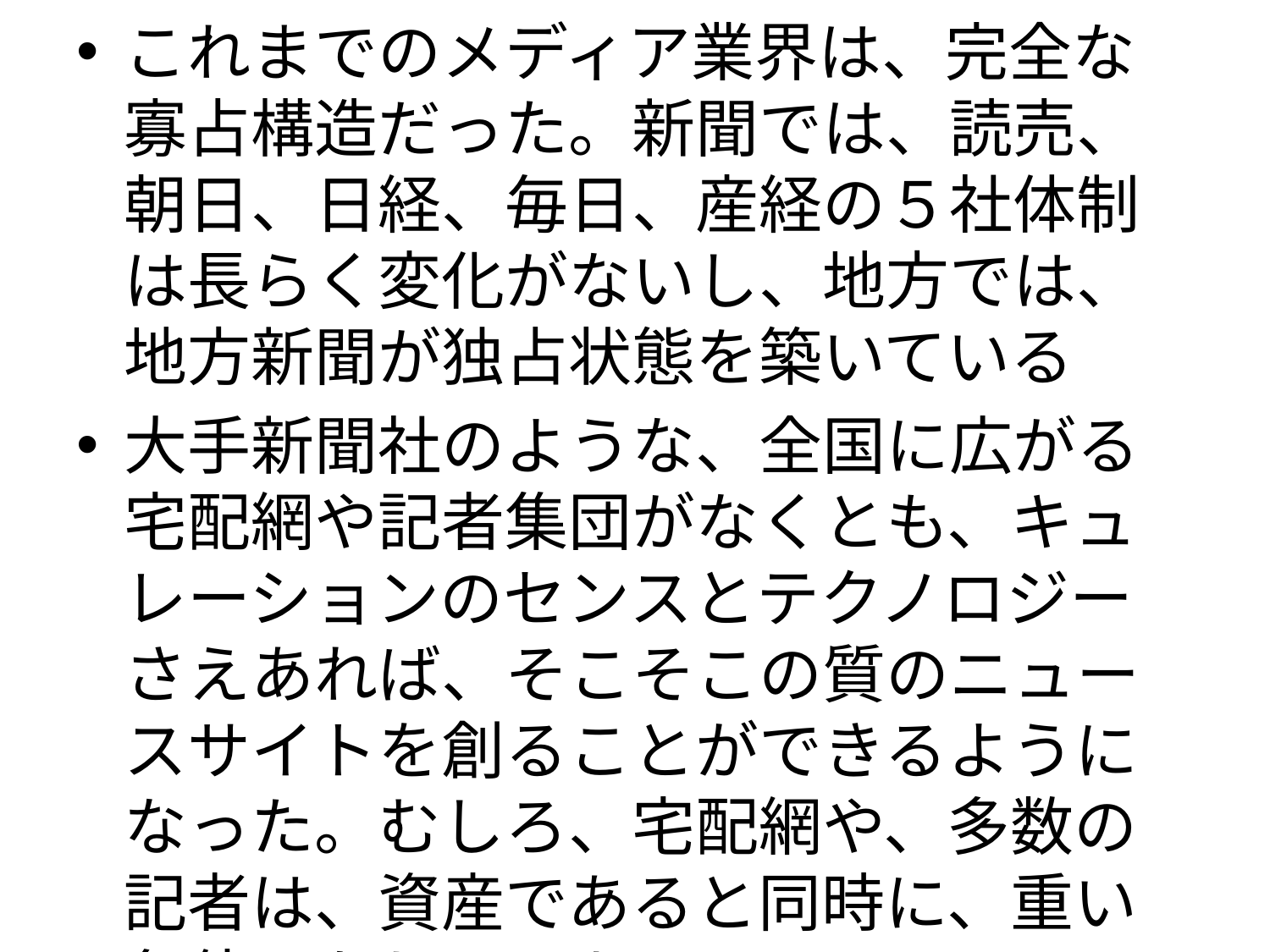

これまでのメディア業界は、完全な寡占構造だった。新聞では、読売、朝日、日経、毎日、産経の５社体制は長らく変化がないし、地方では、地方新聞が独占状態を築いている
大手新聞社のような、全国に広がる宅配網や記者集団がなくとも、キュレーションのセンスとテクノロジーさえあれば、そこそこの質のニュースサイトを創ることができるようになった。むしろ、宅配網や、多数の記者は、資産であると同時に、重い負債になりつつある。